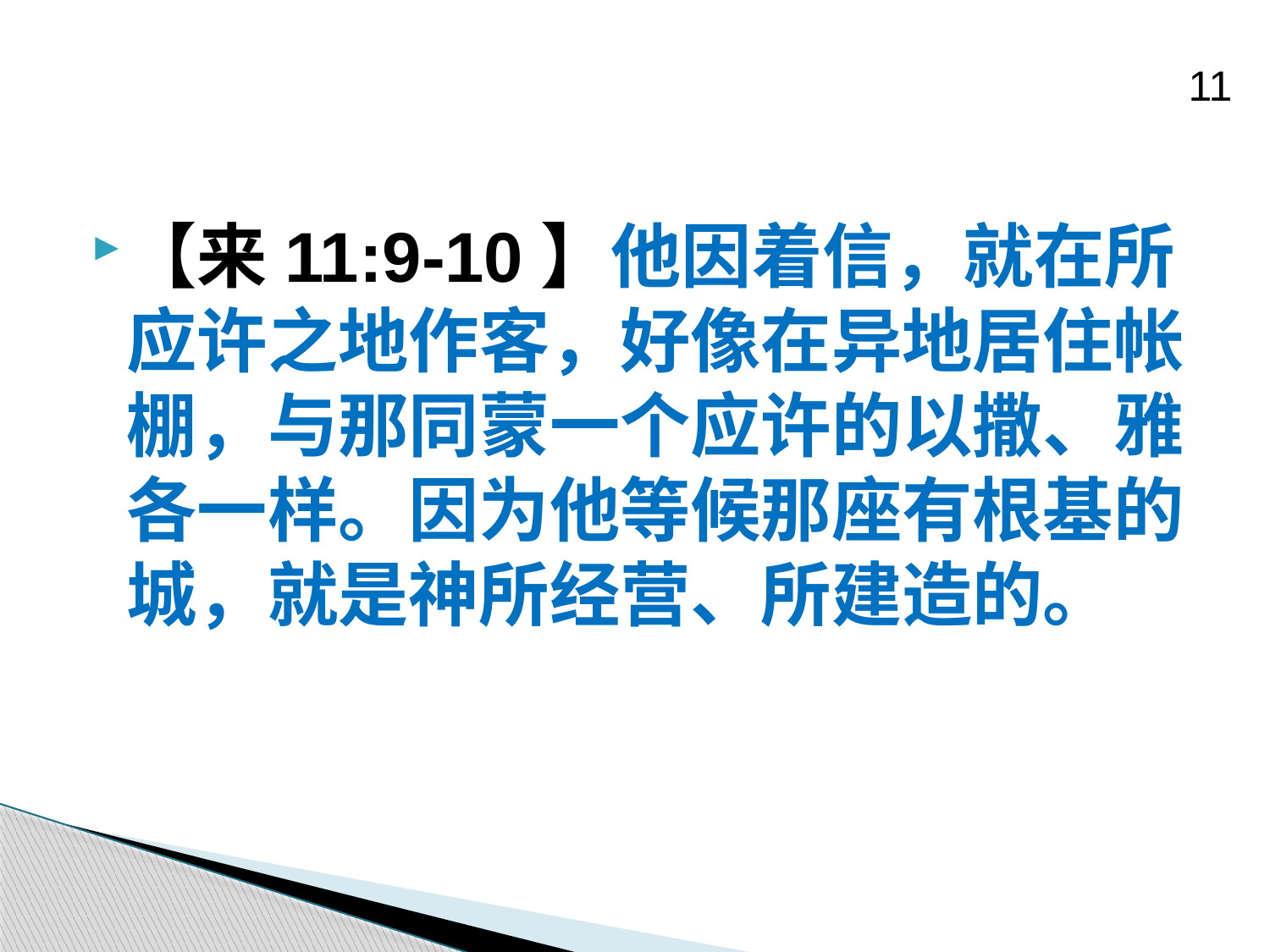

11
#
【来11:9-10】他因着信，就在所应许之地作客，好像在异地居住帐棚，与那同蒙一个应许的以撒、雅各一样。因为他等候那座有根基的城，就是神所经营、所建造的。